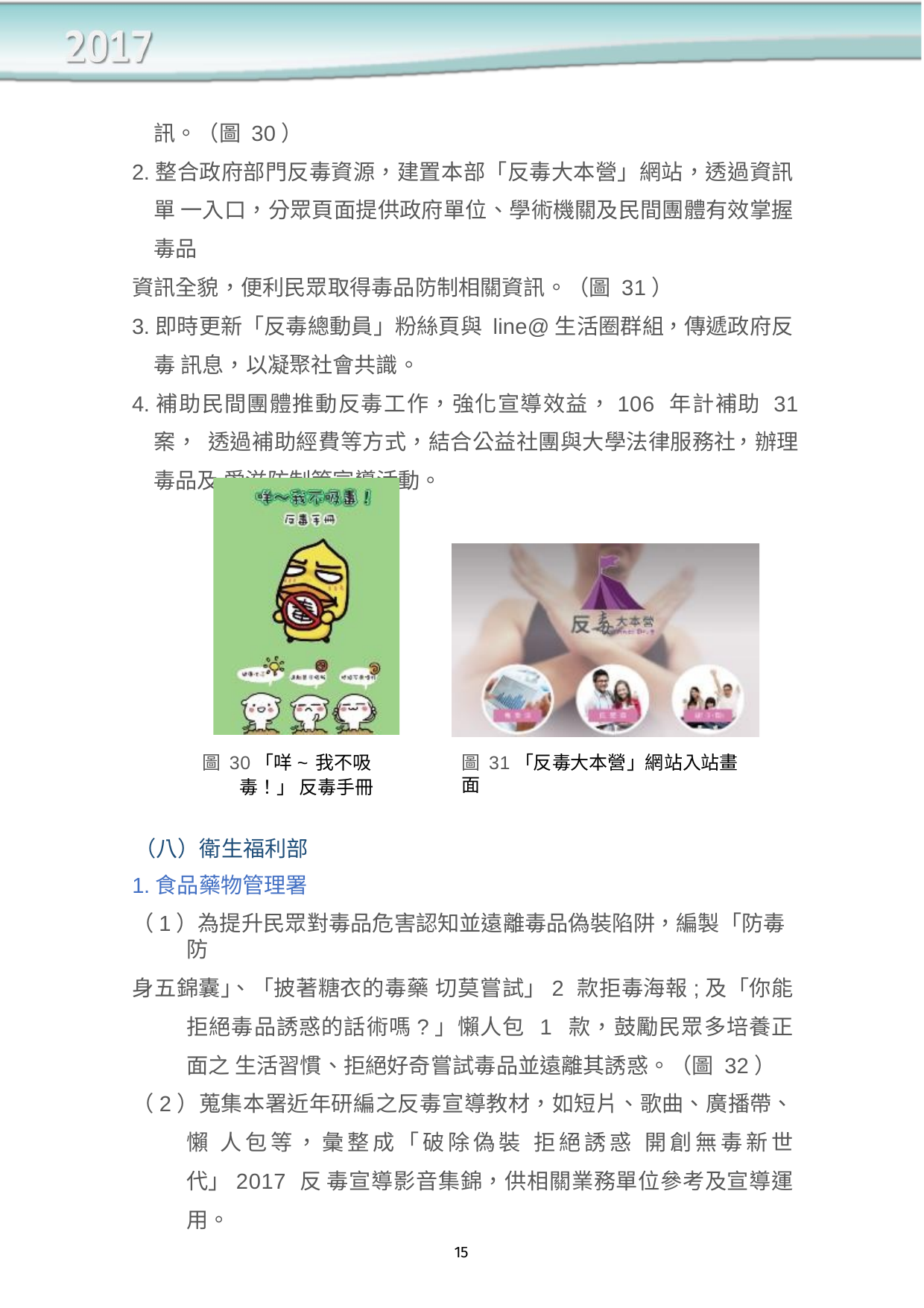

訊。（圖 30）
2.整合政府部門反毒資源，建置本部「反毒大本營」網站，透過資訊單 一入口，分眾頁面提供政府單位、學術機關及民間團體有效掌握毒品
資訊全貌，便利民眾取得毒品防制相關資訊。（圖 31）
3.即時更新「反毒總動員」粉絲頁與 line@生活圈群組，傳遞政府反毒 訊息，以凝聚社會共識。
4.補助民間團體推動反毒工作，強化宣導效益，106 年計補助 31 案，  透過補助經費等方式，結合公益社團與大學法律服務社，辦理毒品及 愛滋防制等宣導活動。

圖 30「咩~我不吸毒！」 反毒手冊
圖 31「反毒大本營」網站入站畫面

（八）衛生福利部
1.食品藥物管理署
（1）為提升民眾對毒品危害認知並遠離毒品偽裝陷阱，編製「防毒防
身五錦囊」、「披著糖衣的毒藥 切莫嘗試」2 款拒毒海報;及「你能 拒絕毒品誘惑的話術嗎?」懶人包 1 款，鼓勵民眾多培養正面之 生活習慣、拒絕好奇嘗試毒品並遠離其誘惑。（圖 32）
（2）蒐集本署近年研編之反毒宣導教材，如短片、歌曲、廣播帶、懶 人包等，彙整成「破除偽裝 拒絕誘惑 開創無毒新世代」2017 反 毒宣導影音集錦，供相關業務單位參考及宣導運用。
15